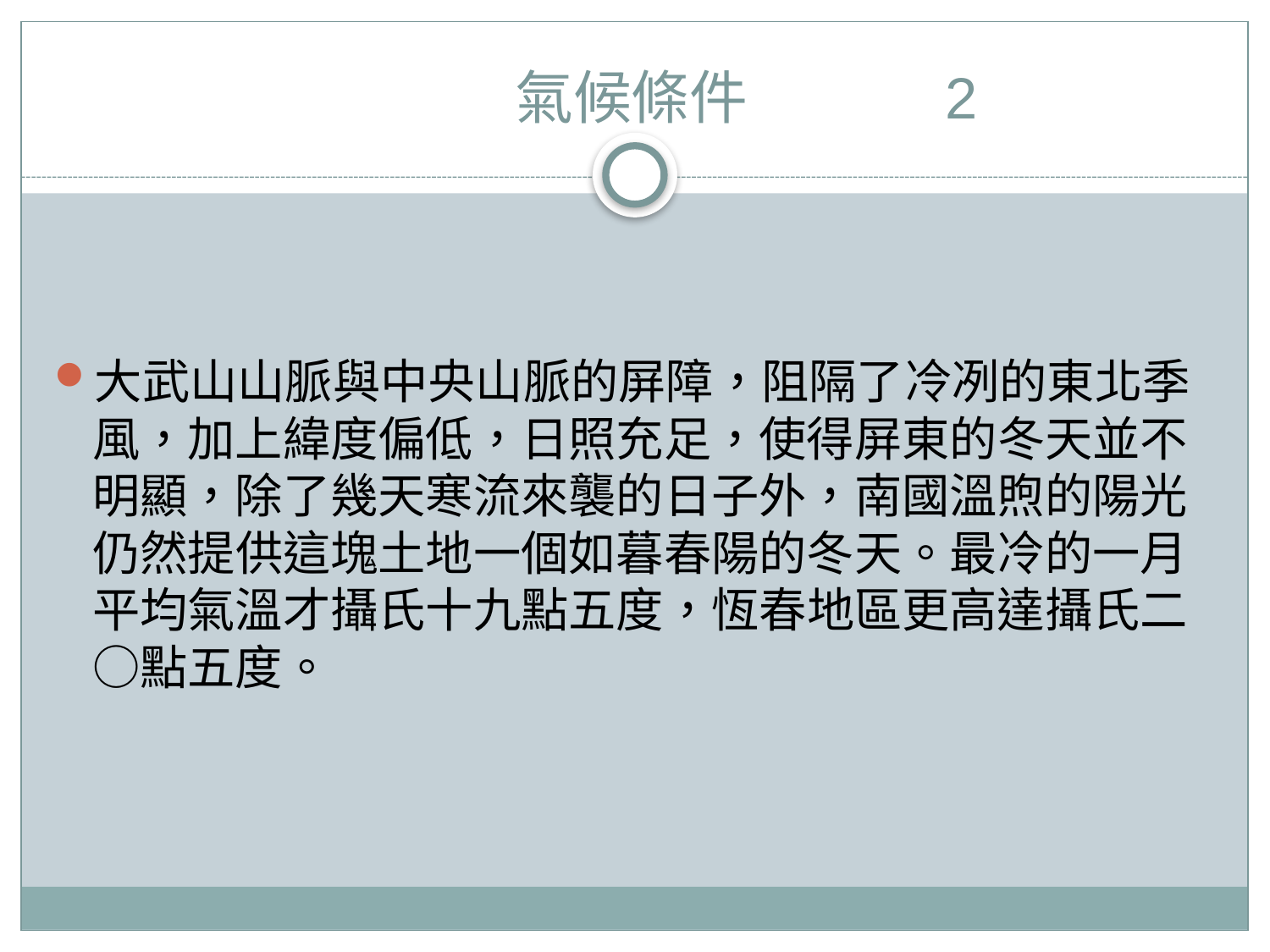

# 氣候條件              2

大武山山脈與中央山脈的屏障，阻隔了冷冽的東北季風，加上緯度偏低，日照充足，使得屏東的冬天並不明顯，除了幾天寒流來襲的日子外，南國溫煦的陽光仍然提供這塊土地一個如暮春陽的冬天。最冷的一月平均氣溫才攝氏十九點五度，恆春地區更高達攝氏二○點五度。